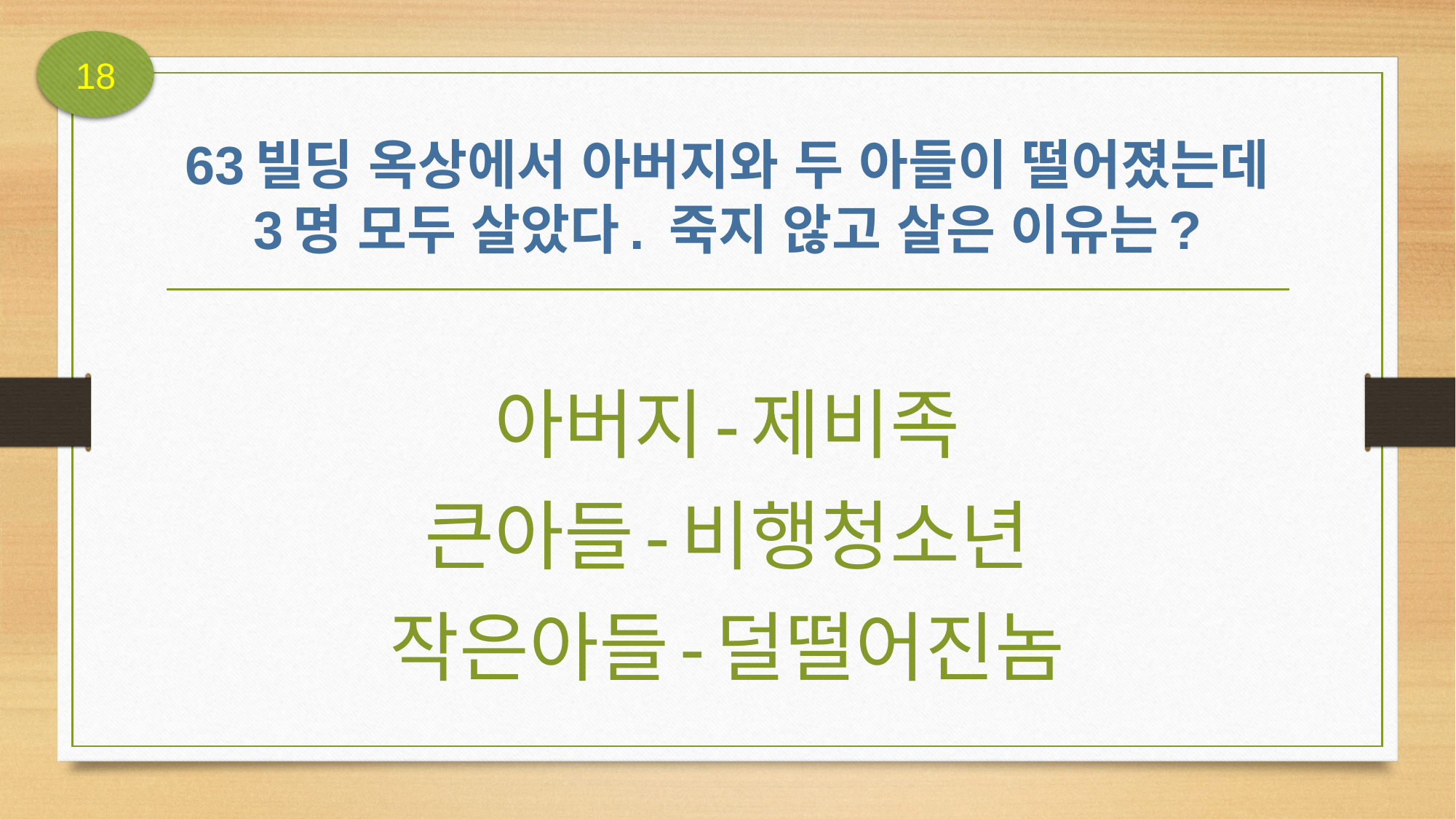

18
# 63빌딩 옥상에서 아버지와 두 아들이 떨어졌는데 3명 모두 살았다. 죽지 않고 살은 이유는?
아버지-제비족
큰아들-비행청소년
작은아들-덜떨어진놈